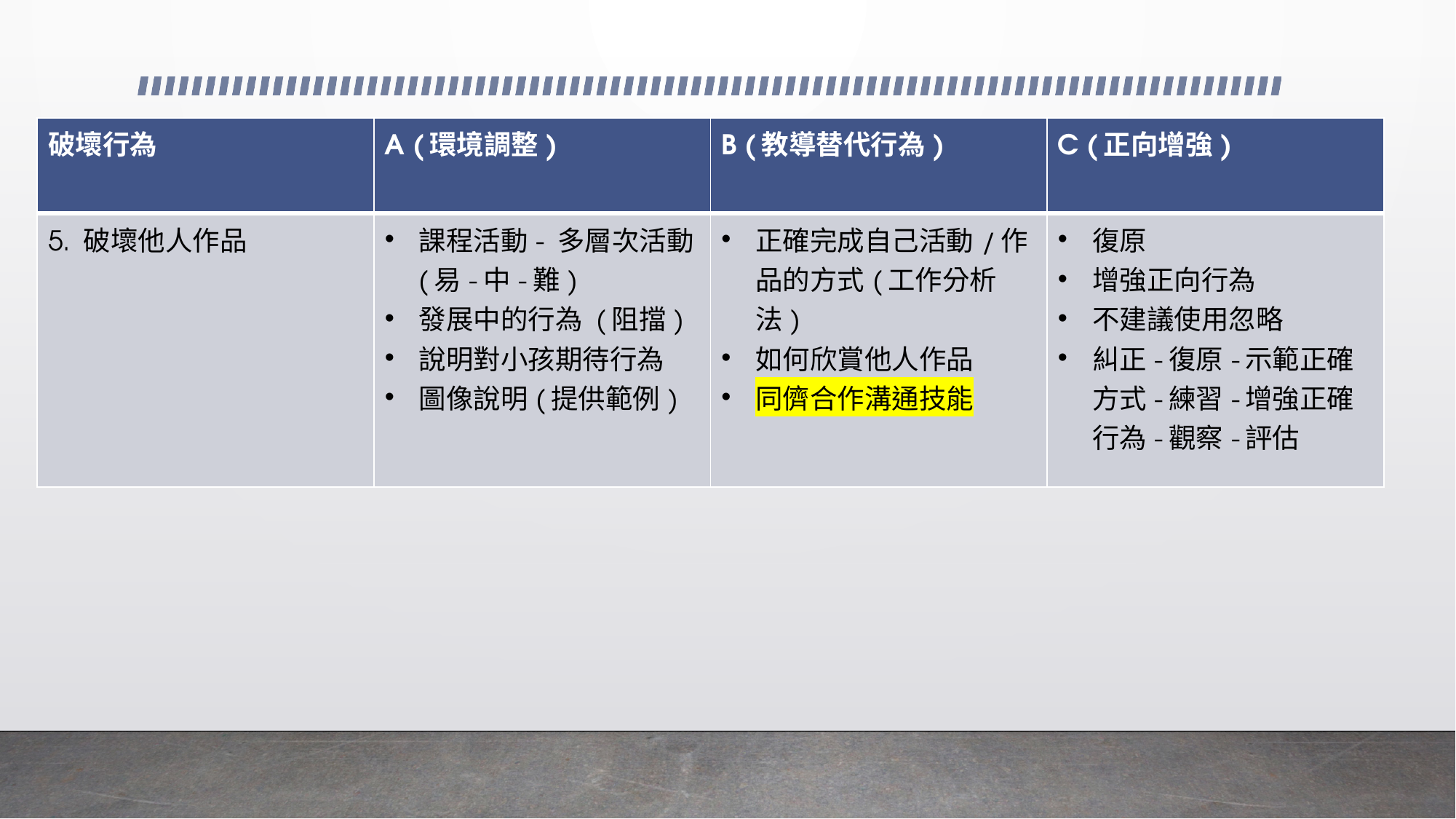

| 破壞行為 | A (環境調整) | B (教導替代行為) | C (正向增強) |
| --- | --- | --- | --- |
| 5. 破壞他人作品 | 課程活動- 多層次活動(易-中-難) 發展中的行為 (阻擋) 說明對小孩期待行為 圖像說明(提供範例) | 正確完成自己活動/作品的方式(工作分析法) 如何欣賞他人作品 同儕合作溝通技能 | 復原 增強正向行為 不建議使用忽略 糾正-復原-示範正確方式-練習-增強正確行為-觀察-評估 |